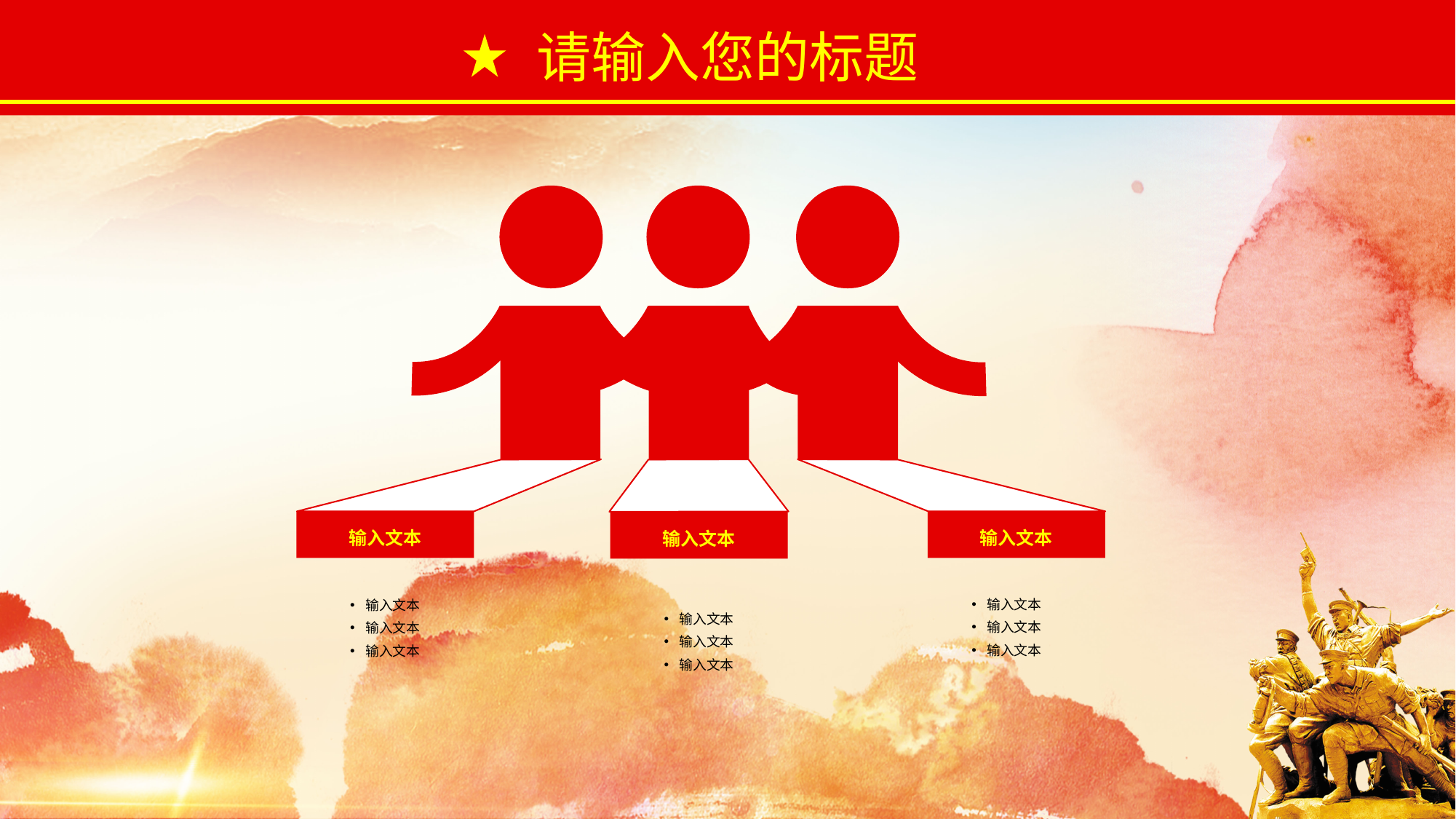

请输入您的标题

输入文本
输入文本
输入文本
输入文本
输入文本
输入文本
输入文本
输入文本
输入文本
输入文本
输入文本
输入文本